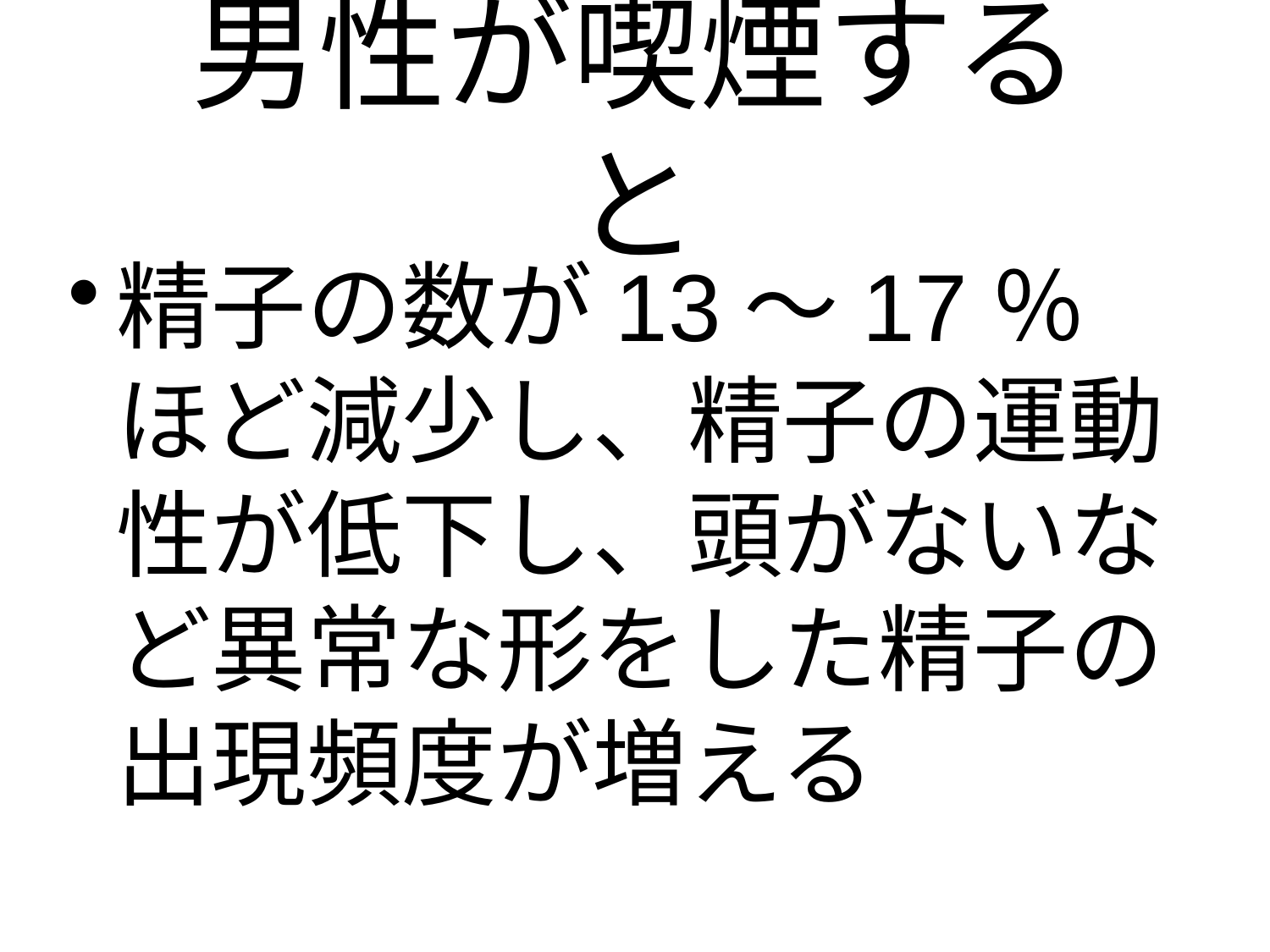

# 男性が喫煙すると
精子の数が13～17％ほど減少し、精子の運動性が低下し、頭がないなど異常な形をした精子の出現頻度が増える